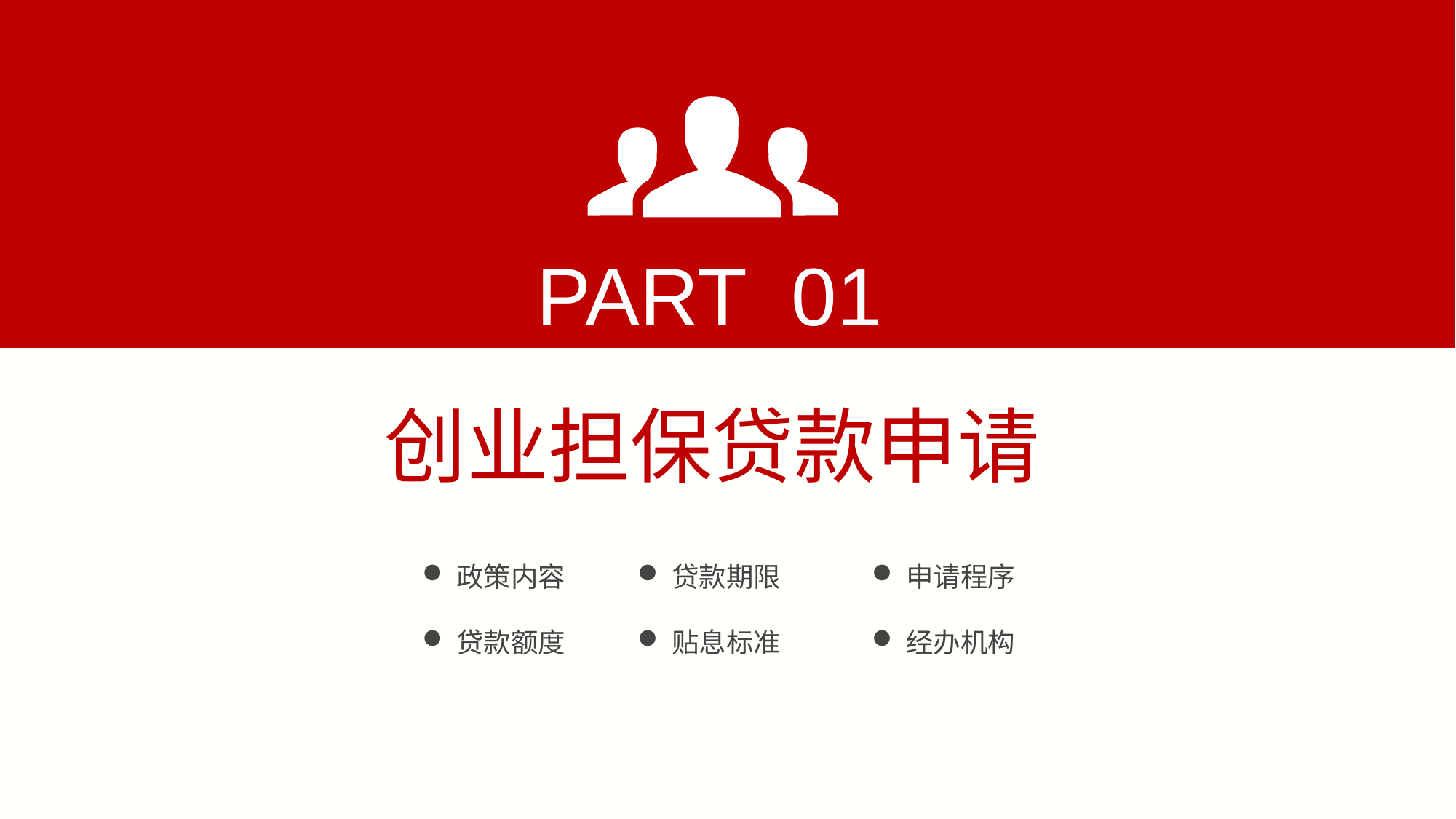

PART  01
创业担保贷款申请
政策内容
贷款额度
贷款期限
贴息标准
申请程序
经办机构